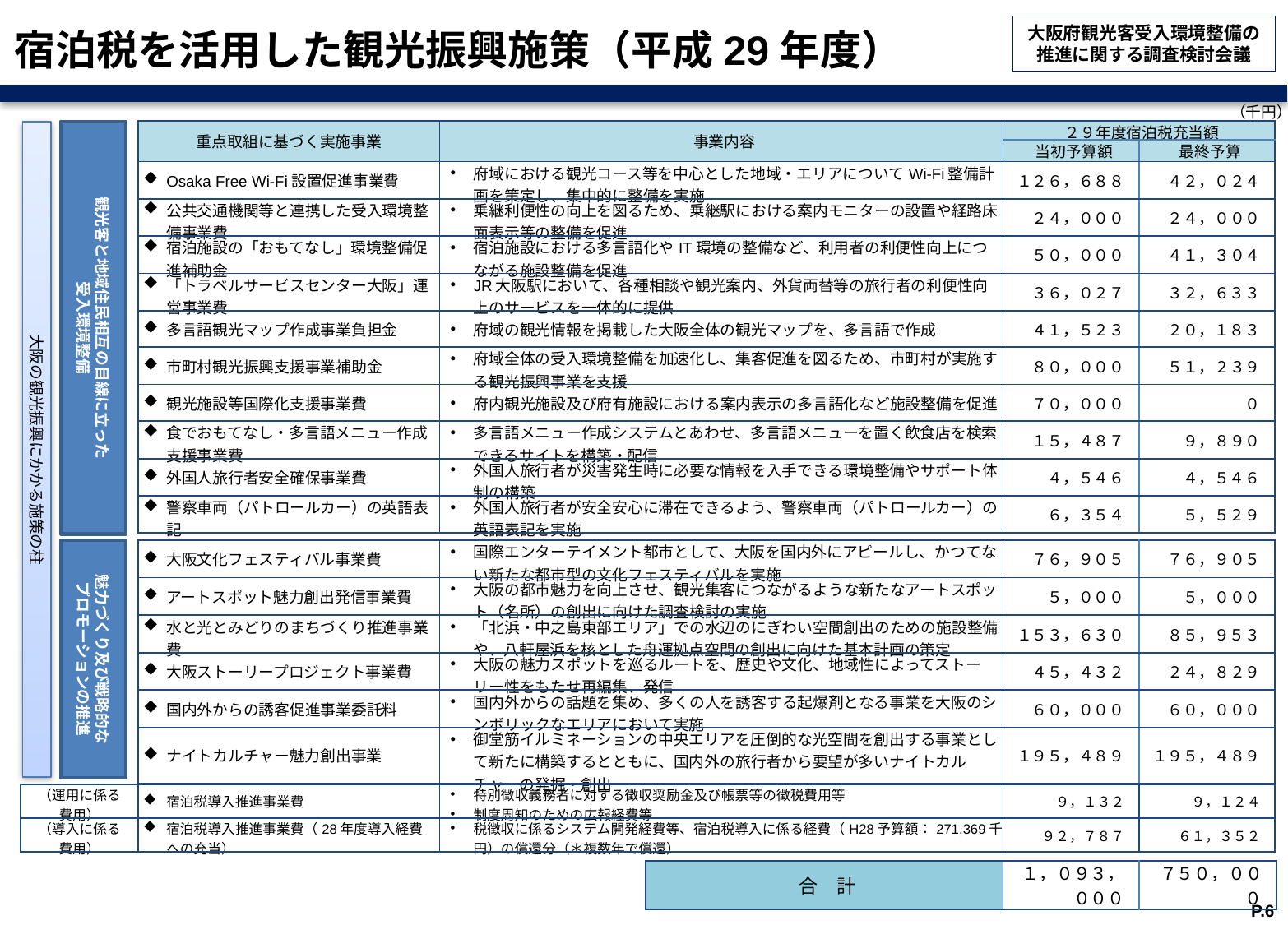

# 宿泊税を活用した観光振興施策（平成29年度）
（千円）
| 重点取組に基づく実施事業 | 事業内容 | ２９年度宿泊税充当額 |  |
| --- | --- | --- | --- |
|  |  | 当初予算額 | 最終予算 |
| Osaka Free Wi-Fi設置促進事業費 | 府域における観光コース等を中心とした地域・エリアについてWi-Fi整備計画を策定し、集中的に整備を実施 | １２６，６８８ | ４２，０２４ |
| 公共交通機関等と連携した受入環境整備事業費 | 乗継利便性の向上を図るため、乗継駅における案内モニターの設置や経路床面表示等の整備を促進 | ２４，０００ | ２４，０００ |
| 宿泊施設の「おもてなし」環境整備促進補助金 | 宿泊施設における多言語化やIT環境の整備など、利用者の利便性向上につながる施設整備を促進 | ５０，０００ | ４１，３０４ |
| 「トラベルサービスセンター大阪」運営事業費 | JR大阪駅において、各種相談や観光案内、外貨両替等の旅行者の利便性向上のサービスを一体的に提供 | ３６，０２７ | ３２，６３３ |
| 多言語観光マップ作成事業負担金 | 府域の観光情報を掲載した大阪全体の観光マップを、多言語で作成 | ４１，５２３ | ２０，１８３ |
| 市町村観光振興支援事業補助金 | 府域全体の受入環境整備を加速化し、集客促進を図るため、市町村が実施する観光振興事業を支援 | ８０，０００ | ５１，２３９ |
| 観光施設等国際化支援事業費 | 府内観光施設及び府有施設における案内表示の多言語化など施設整備を促進 | ７０，０００ | ０ |
| 食でおもてなし・多言語メニュー作成支援事業費 | 多言語メニュー作成システムとあわせ、多言語メニューを置く飲食店を検索できるサイトを構築・配信 | １５，４８７ | ９，８９０ |
| 外国人旅行者安全確保事業費 | 外国人旅行者が災害発生時に必要な情報を入手できる環境整備やサポート体制の構築 | ４，５４６ | ４，５４６ |
| 警察車両（パトロールカー）の英語表記 | 外国人旅行者が安全安心に滞在できるよう、警察車両（パトロールカー）の英語表記を実施 | ６，３５４ | ５，５２９ |
観光客と地域住民相互の目線に立った
受入環境整備
大阪の観光振興にかかる施策の柱
魅力づくり及び戦略的な
プロモーションの推進
| 大阪文化フェスティバル事業費 | 国際エンターテイメント都市として、大阪を国内外にアピールし、かつてない新たな都市型の文化フェスティバルを実施 | ７６，９０５ | ７６，９０５ |
| --- | --- | --- | --- |
| アートスポット魅力創出発信事業費 | 大阪の都市魅力を向上させ、観光集客につながるような新たなアートスポット（名所）の創出に向けた調査検討の実施 | ５，０００ | ５，０００ |
| 水と光とみどりのまちづくり推進事業費 | 「北浜・中之島東部エリア」での水辺のにぎわい空間創出のための施設整備や、八軒屋浜を核とした舟運拠点空間の創出に向けた基本計画の策定 | １５３，６３０ | ８５，９５３ |
| 大阪ストーリープロジェクト事業費 | 大阪の魅力スポットを巡るルートを、歴史や文化、地域性によってストーリー性をもたせ再編集、発信 | ４５，４３２ | ２４，８２９ |
| 国内外からの誘客促進事業委託料 | 国内外からの話題を集め、多くの人を誘客する起爆剤となる事業を大阪のシンボリックなエリアにおいて実施 | ６０，０００ | ６０，０００ |
| ナイトカルチャー魅力創出事業 | 御堂筋イルミネーションの中央エリアを圧倒的な光空間を創出する事業として新たに構築するとともに、国内外の旅行者から要望が多いナイトカルチャーの発掘・創出 | １９５，４８９ | １９５，４８９ |
| （運用に係る 費用） | 宿泊税導入推進事業費 | 特別徴収義務者に対する徴収奨励金及び帳票等の徴税費用等 制度周知のための広報経費等 | ９，１３２ | ９，１２４ |
| --- | --- | --- | --- | --- |
| （導入に係る 費用） | 宿泊税導入推進事業費（28年度導入経費への充当） | 税徴収に係るシステム開発経費等、宿泊税導入に係る経費（H28予算額：271,369千円）の償還分（＊複数年で償還） | ９２，７８７ | ６１，３５２ |
| 合　計 | １，０９３，０００ | ７５０，０００ |
| --- | --- | --- |
P.6